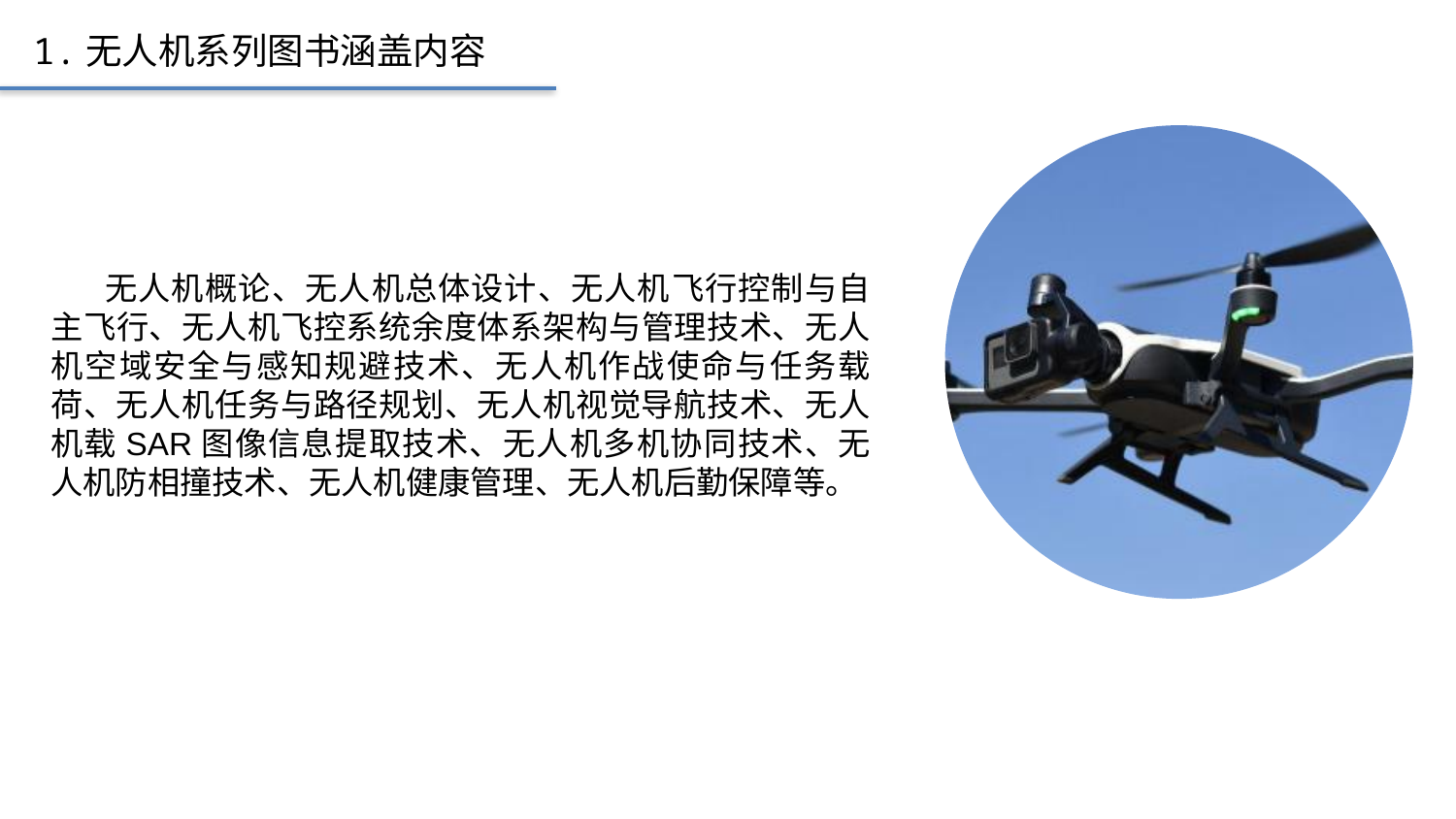

1.无人机系列图书涵盖内容

无人机概论、无人机总体设计、无人机飞行控制与自主飞行、无人机飞控系统余度体系架构与管理技术、无人机空域安全与感知规避技术、无人机作战使命与任务载荷、无人机任务与路径规划、无人机视觉导航技术、无人机载SAR图像信息提取技术、无人机多机协同技术、无人机防相撞技术、无人机健康管理、无人机后勤保障等。